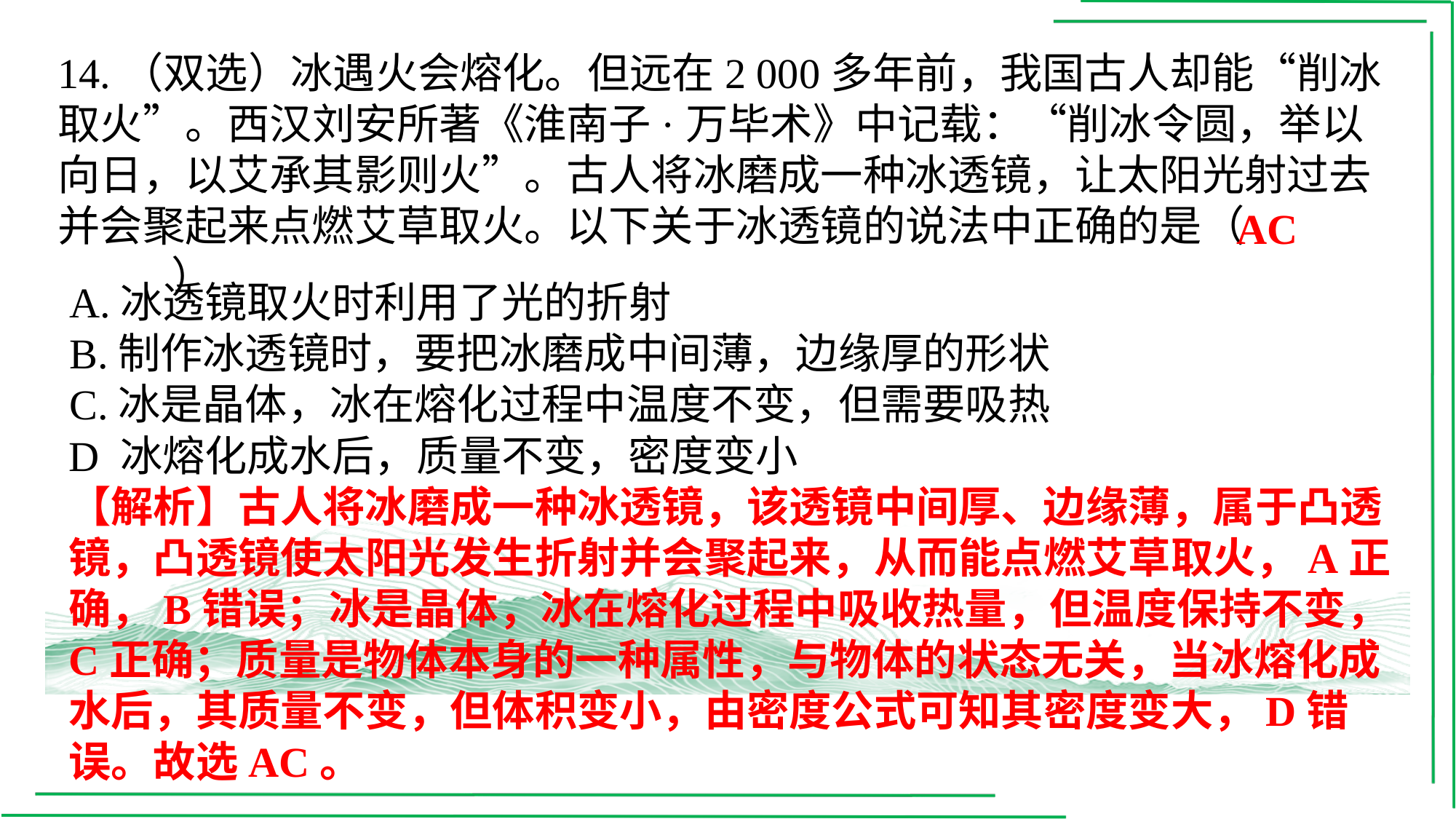

14.（双选）冰遇火会熔化。但远在2 000多年前，我国古人却能“削冰取火”。西汉刘安所著《淮南子·万毕术》中记载：“削冰令圆，举以向日，以艾承其影则火”。古人将冰磨成一种冰透镜，让太阳光射过去并会聚起来点燃艾草取火。以下关于冰透镜的说法中正确的是（　AC　）
AC
| A.冰透镜取火时利用了光的折射 |
| --- |
| B.制作冰透镜时，要把冰磨成中间薄，边缘厚的形状 |
| C.冰是晶体，冰在熔化过程中温度不变，但需要吸热 |
D 冰熔化成水后，质量不变，密度变小
【解析】古人将冰磨成一种冰透镜，该透镜中间厚、边缘薄，属于凸透镜，凸透镜使太阳光发生折射并会聚起来，从而能点燃艾草取火，A正确，B错误；冰是晶体，冰在熔化过程中吸收热量，但温度保持不变，C正确；质量是物体本身的一种属性，与物体的状态无关，当冰熔化成水后，其质量不变，但体积变小，由密度公式可知其密度变大，D错误。故选AC。